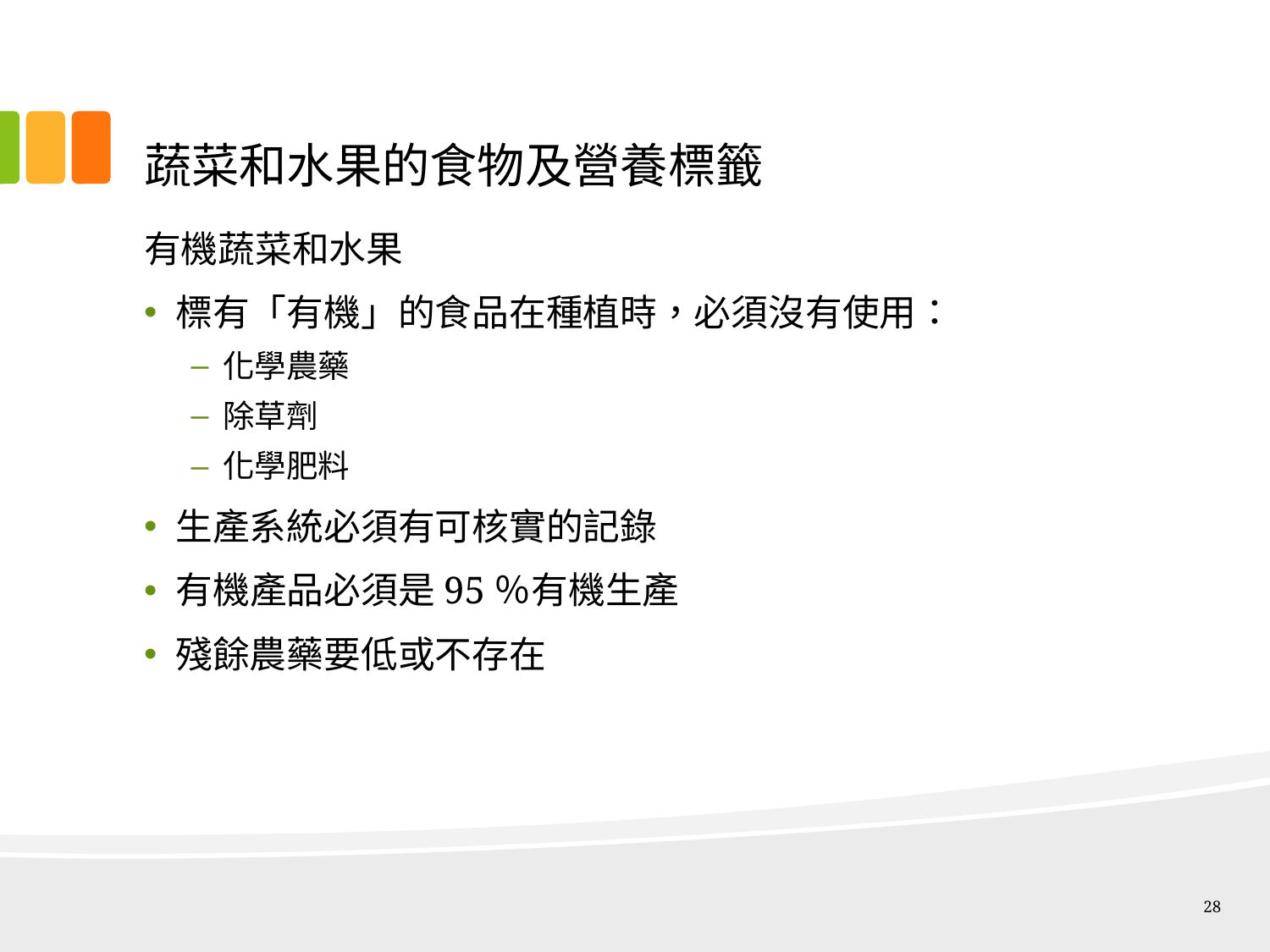

# 蔬菜和水果的食物及營養標籤
有機蔬菜和水果
標有「有機」的食品在種植時，必須沒有使用：
化學農藥
除草劑
化學肥料
生產系統必須有可核實的記錄
有機產品必須是95％有機生產
殘餘農藥要低或不存在
28